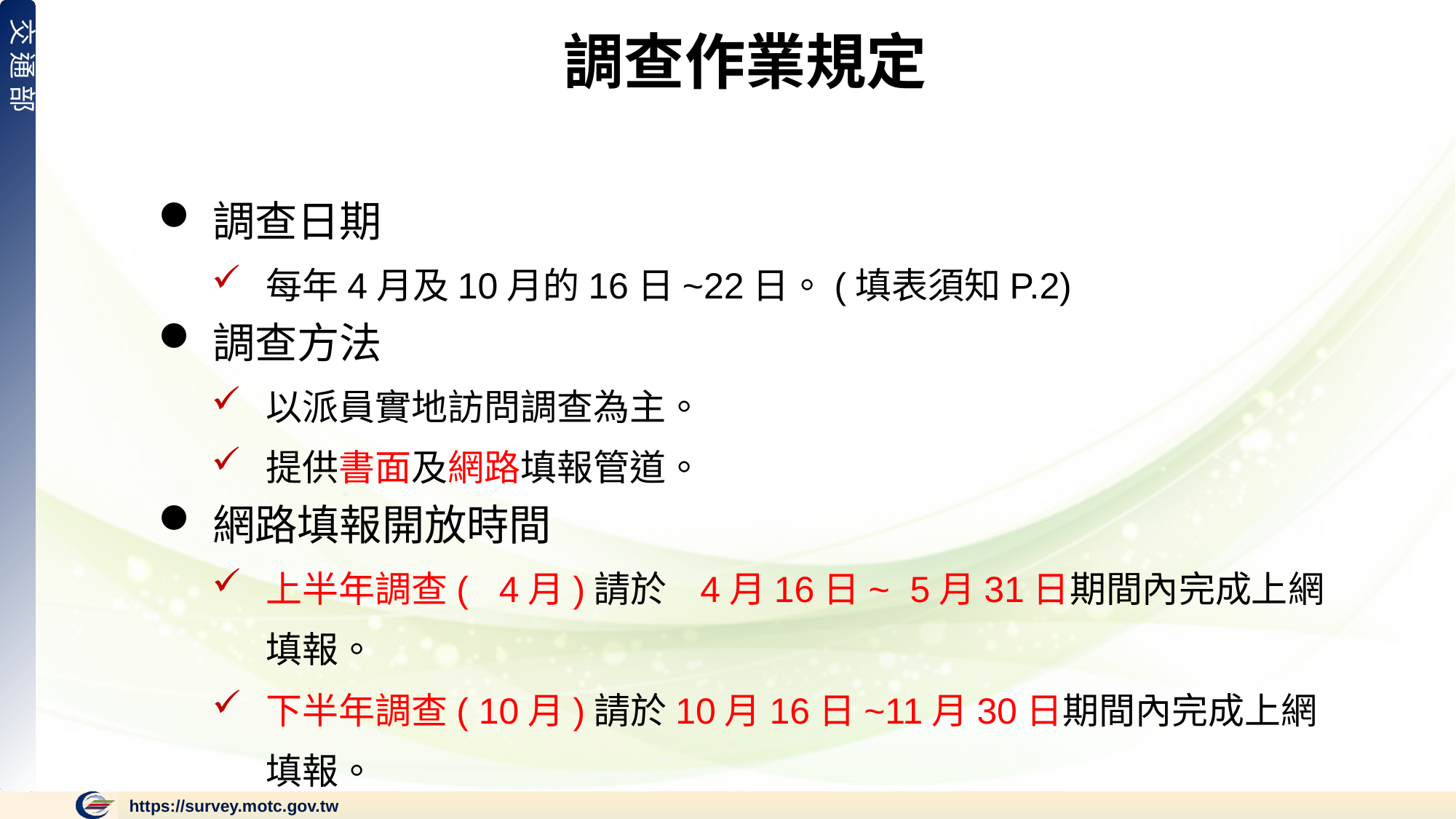

調查作業規定

調查日期
每年4月及10月的16日~22日。(填表須知P.2)
調查方法
以派員實地訪問調查為主。
提供書面及網路填報管道。
網路填報開放時間
上半年調查(   4月)請於   4月16日~  5月31日期間內完成上網填報。
下半年調查( 10月)請於10月16日~11月30日期間內完成上網填報。
https://survey.motc.gov.tw
6